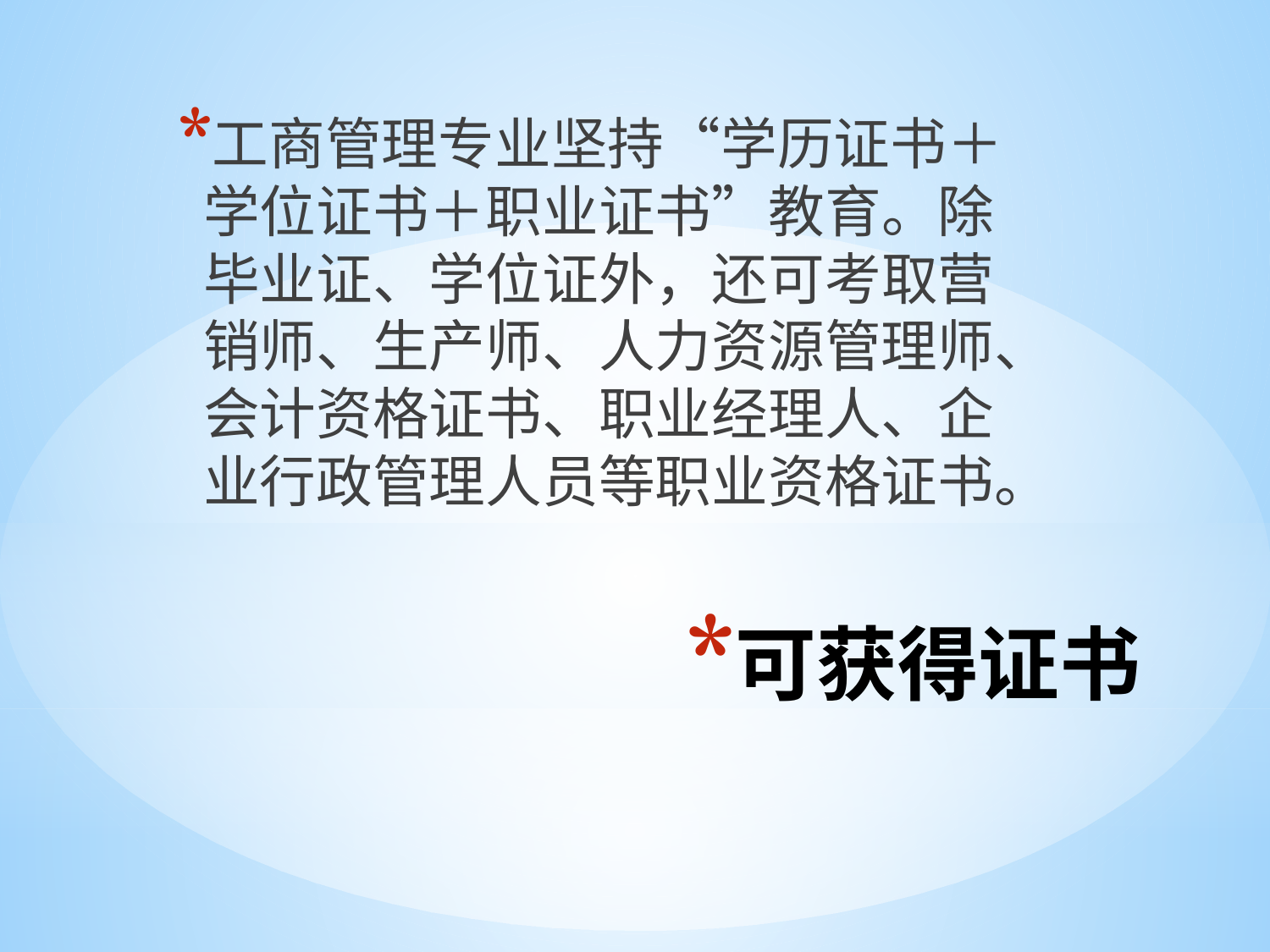

工商管理专业坚持“学历证书＋学位证书＋职业证书”教育。除毕业证、学位证外，还可考取营销师、生产师、人力资源管理师、会计资格证书、职业经理人、企业行政管理人员等职业资格证书。

# 可获得证书